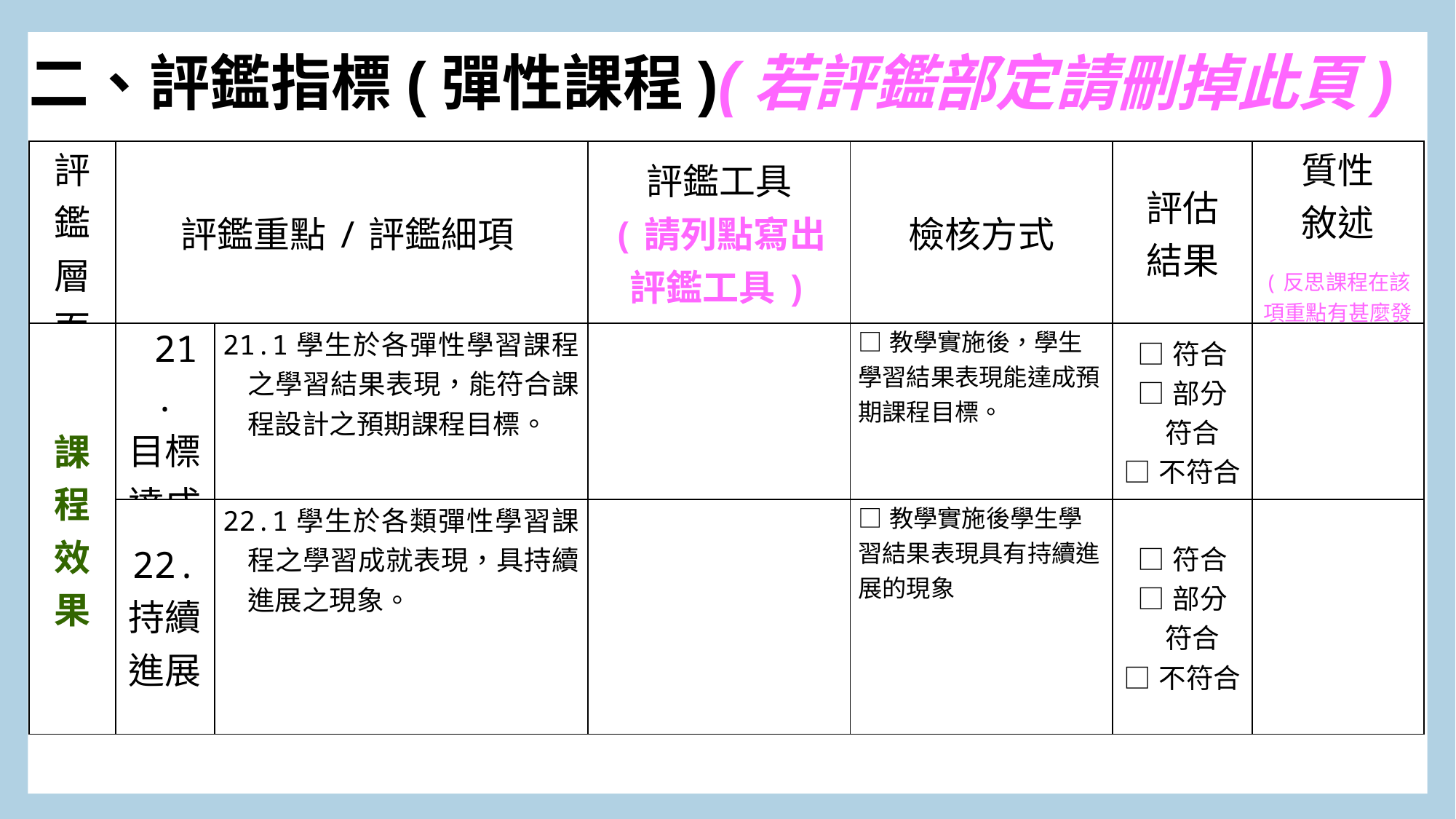

二、評鑑指標(彈性課程)(若評鑑部定請刪掉此頁)
| 評鑑 層面 | 評鑑重點/評鑑細項 |  | 評鑑工具 (請列點寫出評鑑工具) | 檢核方式 | 評估 結果 | 質性 敘述 (反思課程在該項重點有甚麼發現或改進之處) |
| --- | --- | --- | --- | --- | --- | --- |
| 課 程 效果 | 21. 目標達成 | 21.1學生於各彈性學習課程之學習結果表現，能符合課程設計之預期課程目標。 |  | □教學實施後，學生學習結果表現能達成預期課程目標。 | □符合 □部分 符合 □不符合 |  |
|  | 22. 持續進展 | 22.1學生於各類彈性學習課程之學習成就表現，具持續進展之現象。 |  | □教學實施後學生學習結果表現具有持續進展的現象 | □符合 □部分 符合 □不符合 |  |